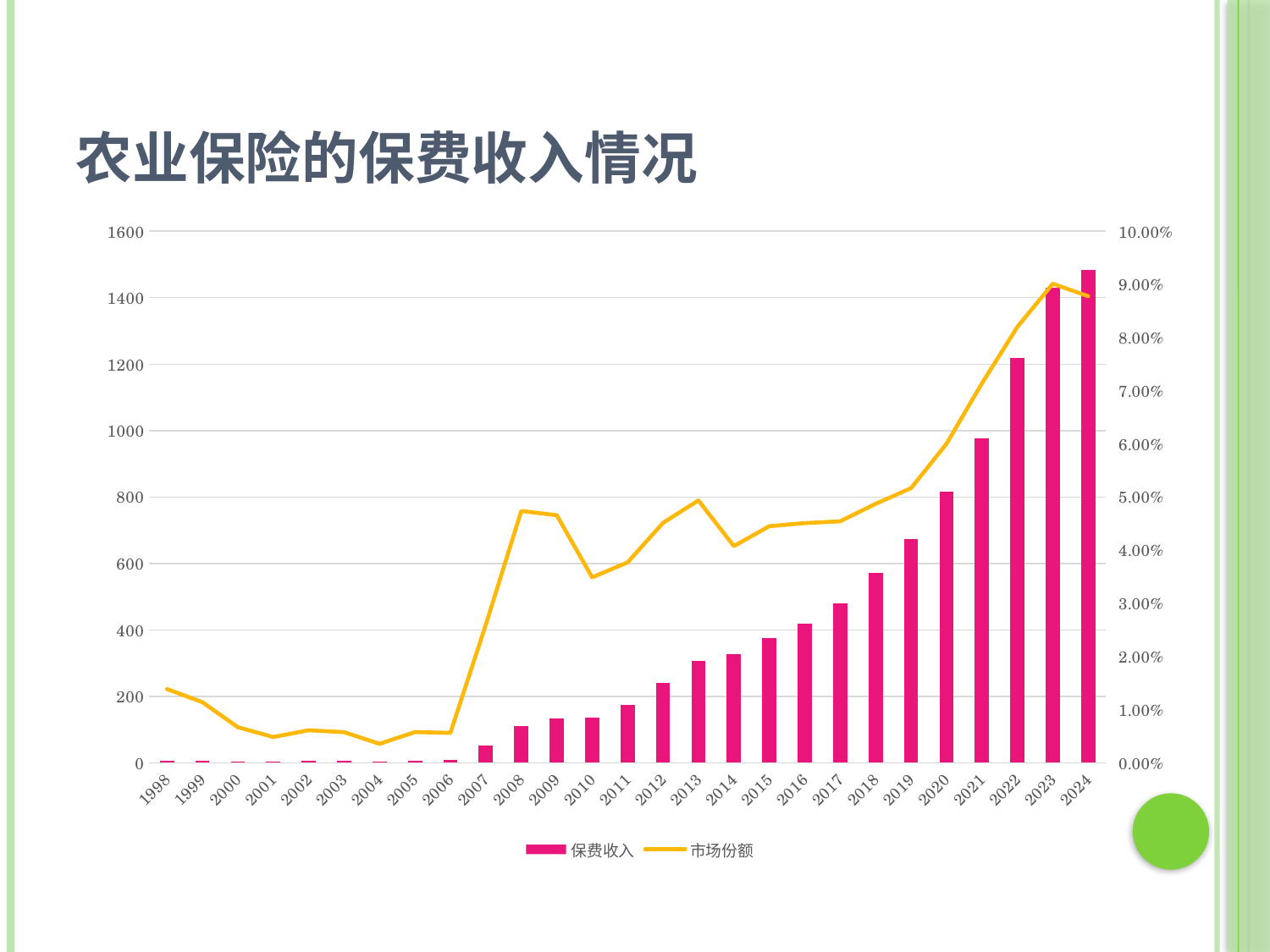

# 农业保险的保费收入情况

### Chart

| Category | 保费收入 | 市场份额 |
|---|---|---|
| 1998 | 7.0 | 0.0138613861386139 |
| 1999 | 6.0 | 0.0113851992409867 |
| 2000 | 4.0 | 0.00668449197860963 |
| 2001 | 3.33 | 0.00483842845519005 |
| 2002 | 4.76 | 0.00610640017446858 |
| 2003 | 5.0 | 0.00575106887751328 |
| 2004 | 4.0 | 0.00355555555555556 |
| 2005 | 7.11 | 0.00577152551728617 |
| 2006 | 8.48 | 0.00561574527827077 |
| 2007 | 51.94 | 0.0259989888725929 |
| 2008 | 110.68 | 0.0473657407209281 |
| 2009 | 133.93 | 0.0465709030088705 |
| 2010 | 135.86 | 0.0348748857697323 |
| 2011 | 174.0 | 0.0376801174580213 |
| 2012 | 240.6 | 0.045132837985117 |
| 2013 | 306.59 | 0.0493524095900687 |
| 2014 | 325.8 | 0.0407506219535533 |
| 2015 | 374.9 | 0.0445074970617217 |
| 2016 | 417.71 | 0.0450811268177177 |
| 2017 | 478.9 | 0.0454303982393231 |
| 2018 | 572.6 | 0.0487082861930808 |
| 2019 | 672.5 | 0.0516659880303927 |
| 2020 | 815.0 | 0.0599970553592462 |
| 2021 | 976.0 | 0.0713658964609535 |
| 2022 | 1219.0 | 0.08199367727181 |
| 2023 | 1430.0 | 0.0901184774388707 |
| 2024 | 1484.0 | 0.0877742946708464 |